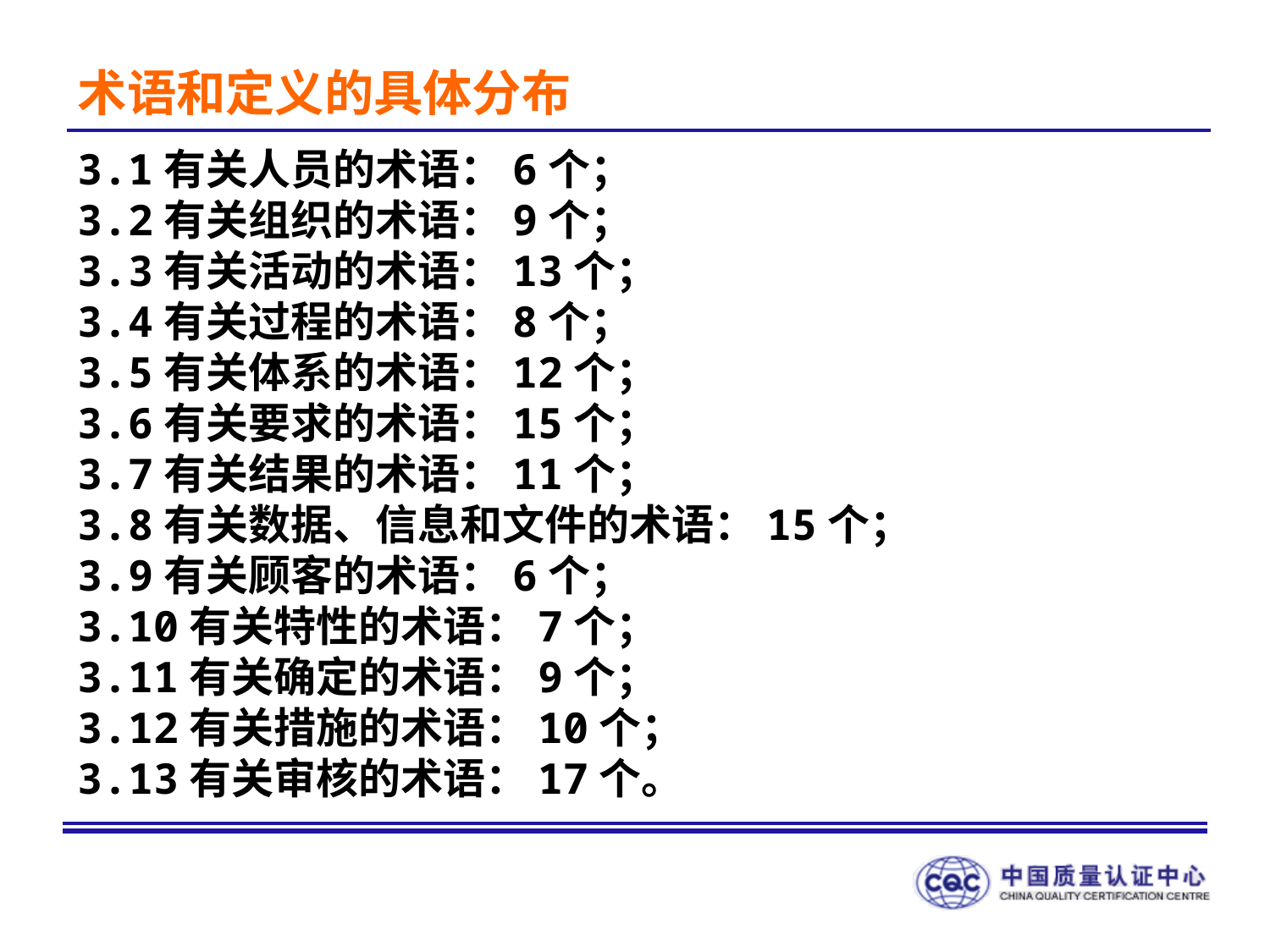

术语和定义的具体分布
3.1有关人员的术语：6个；
3.2有关组织的术语：9个；
3.3有关活动的术语：13个；
3.4有关过程的术语：8个；
3.5有关体系的术语：12个；
3.6有关要求的术语：15个；
3.7有关结果的术语：11个；
3.8有关数据、信息和文件的术语：15个；
3.9有关顾客的术语：6个；
3.10有关特性的术语：7个；
3.11有关确定的术语：9个；
3.12有关措施的术语：10个；
3.13有关审核的术语：17个。